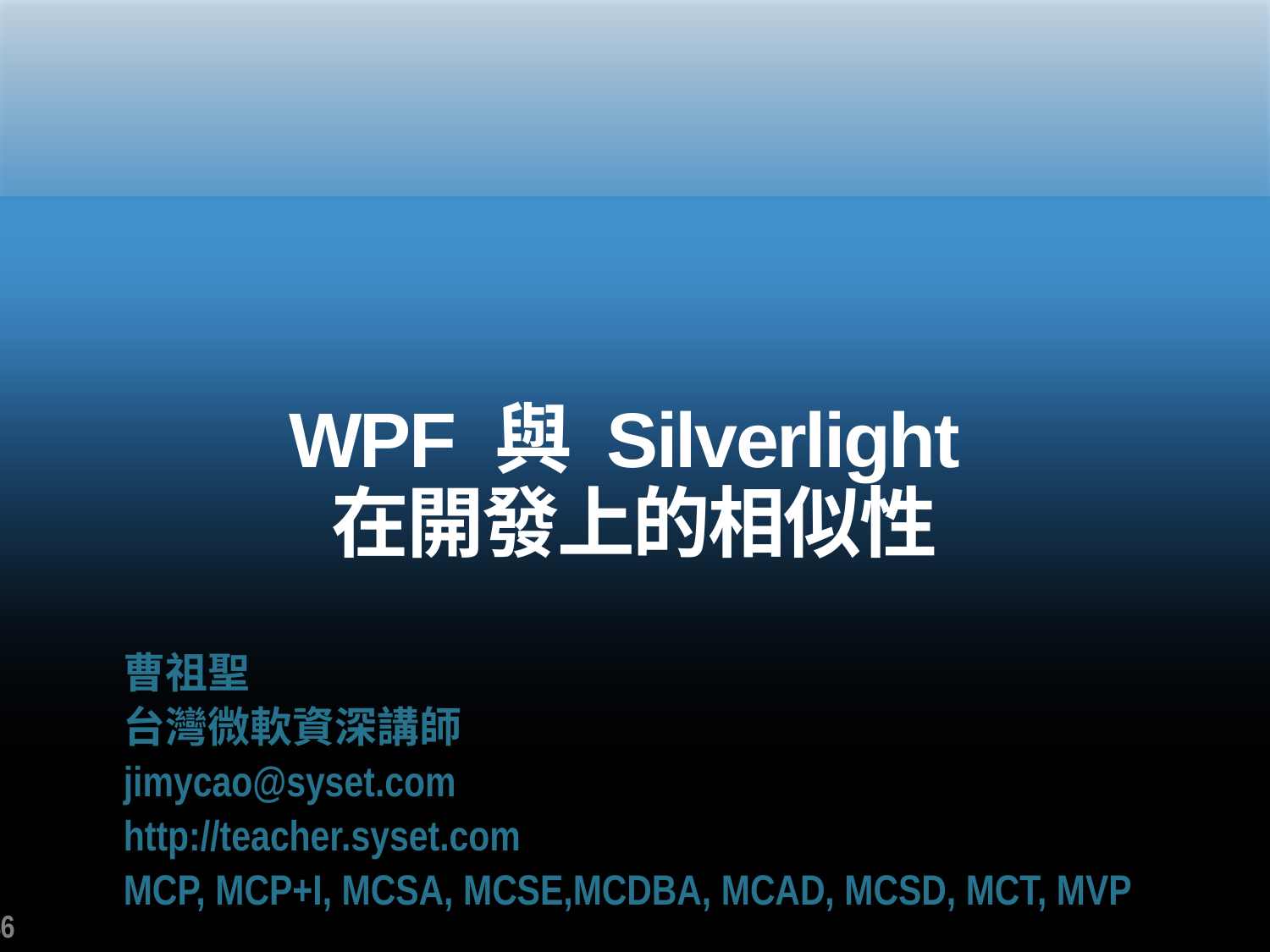

# WPF 與 Silverlight 在開發上的相似性
曹祖聖
台灣微軟資深講師
jimycao@syset.com
http://teacher.syset.com
MCP, MCP+I, MCSA, MCSE,MCDBA, MCAD, MCSD, MCT, MVP